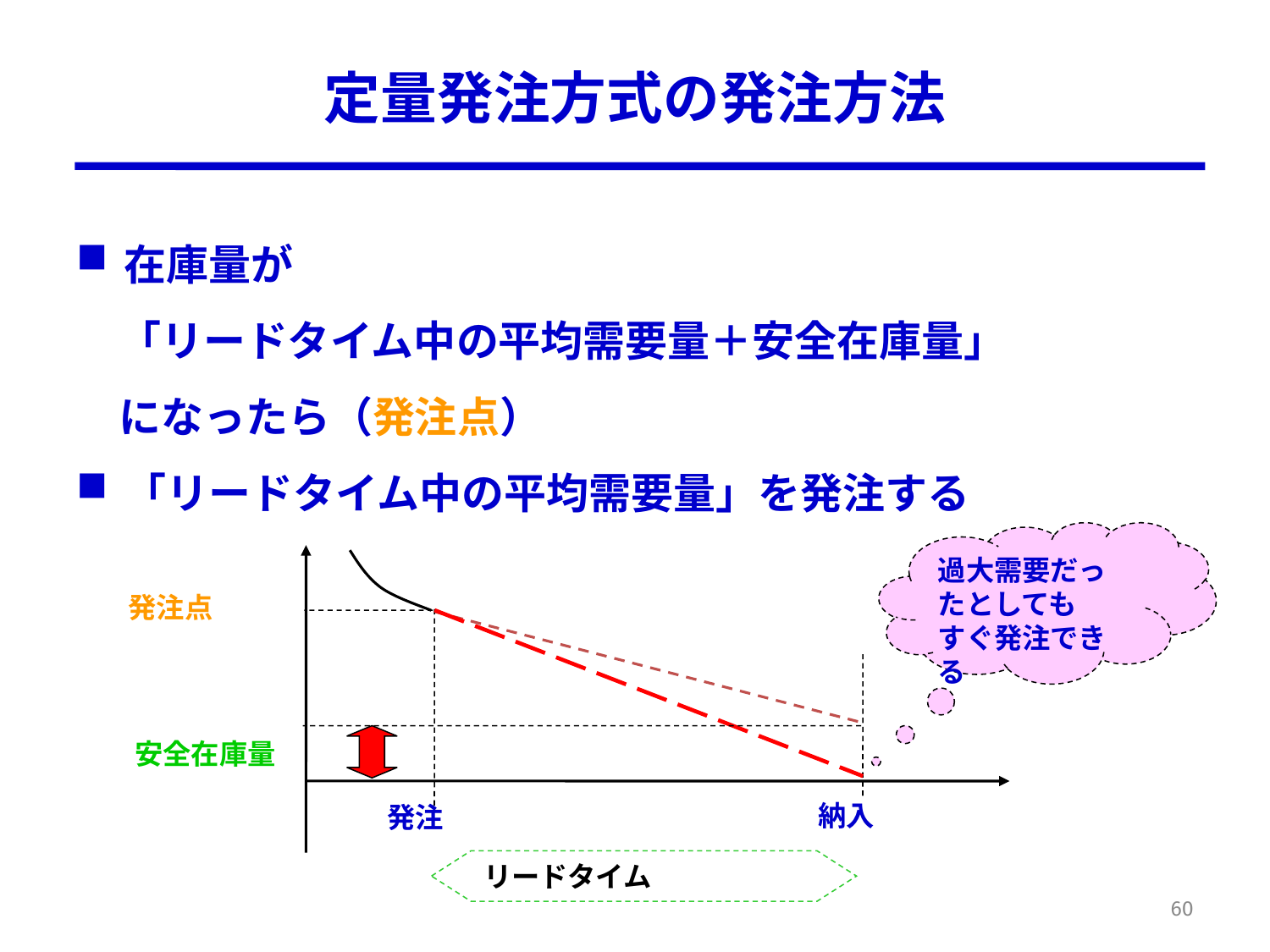

# 定量発注方式の発注方法
在庫量が
　「リードタイム中の平均需要量＋安全在庫量」
　になったら（発注点）
「リードタイム中の平均需要量」を発注する

過大需要だったとしても
すぐ発注できる

発注点

安全在庫量

納入
発注
リードタイム
60